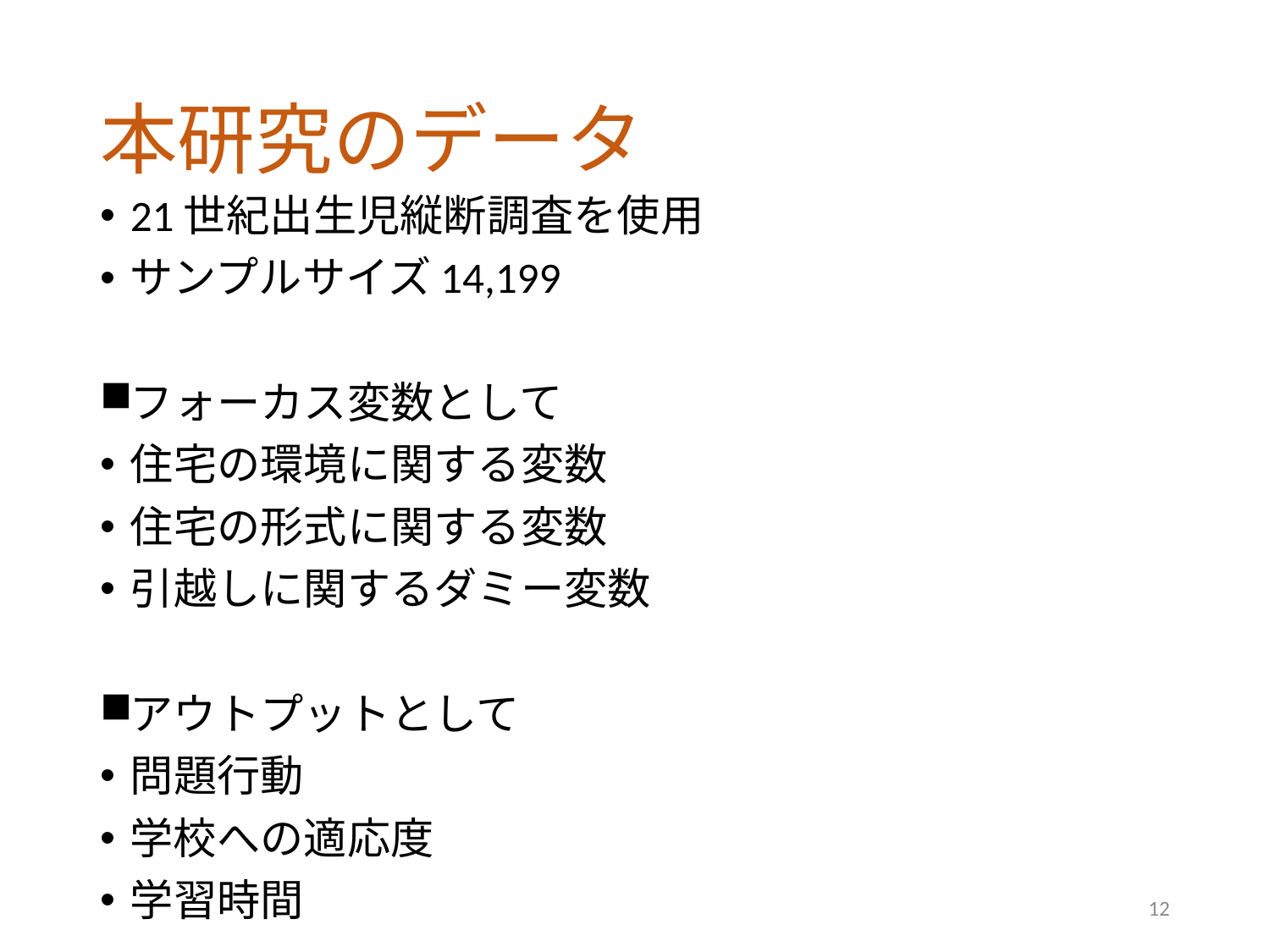

# 本研究のデータ
21世紀出生児縦断調査を使用
サンプルサイズ14,199

フォーカス変数として
住宅の環境に関する変数
住宅の形式に関する変数
引越しに関するダミー変数

アウトプットとして
問題行動
学校への適応度
学習時間
12